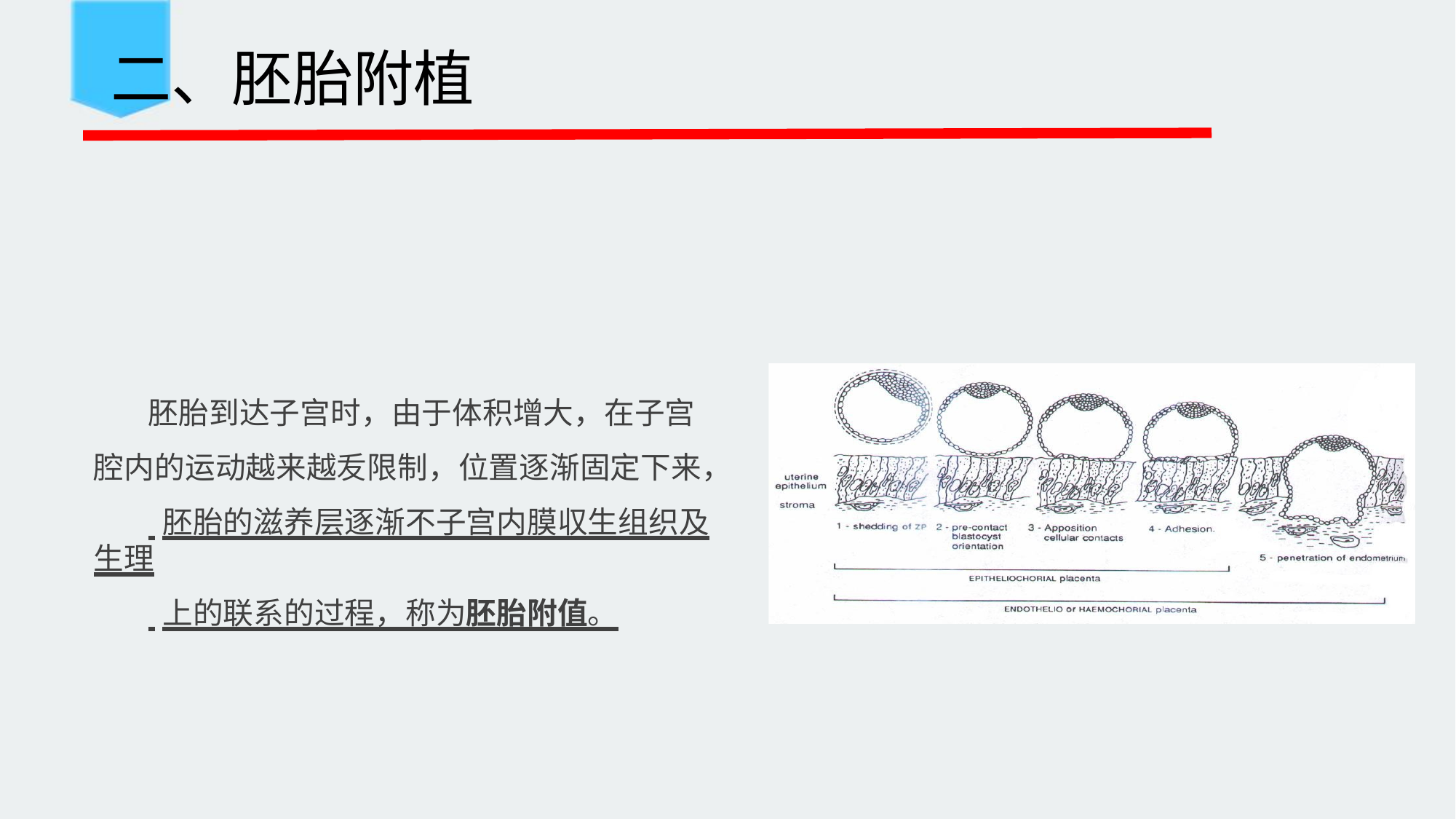

二、胚胎附植

胚胎到达子宫时，由于体积增大，在子宫 腔内的运动越来越叐限制，位置逐渐固定下来，
 胚胎的滋养层逐渐不子宫内膜収生组织及生理
 上的联系的过程，称为胚胎附值。